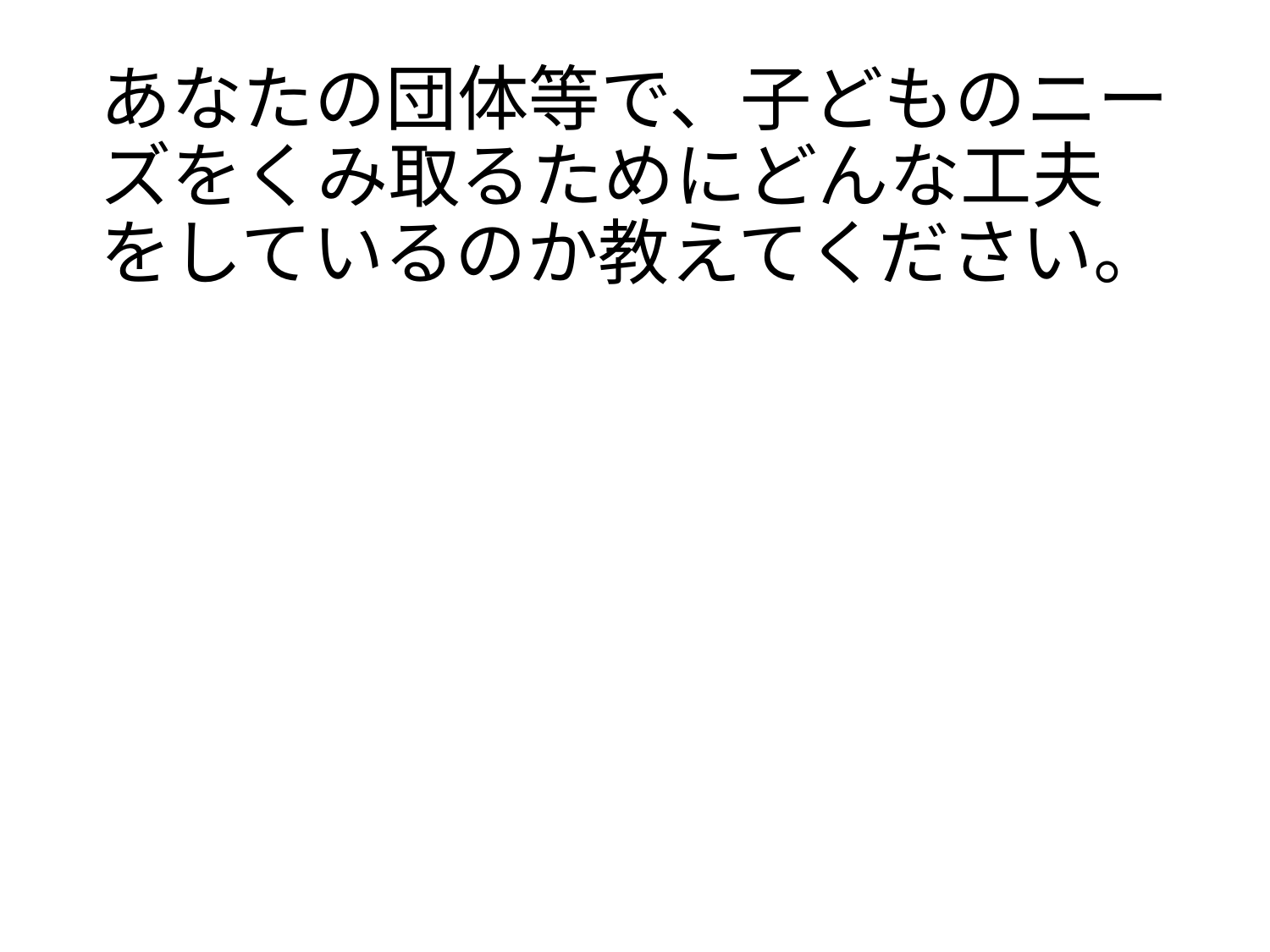

# あなたの団体等で、子どものニーズをくみ取るためにどんな工夫をしているのか教えてください。